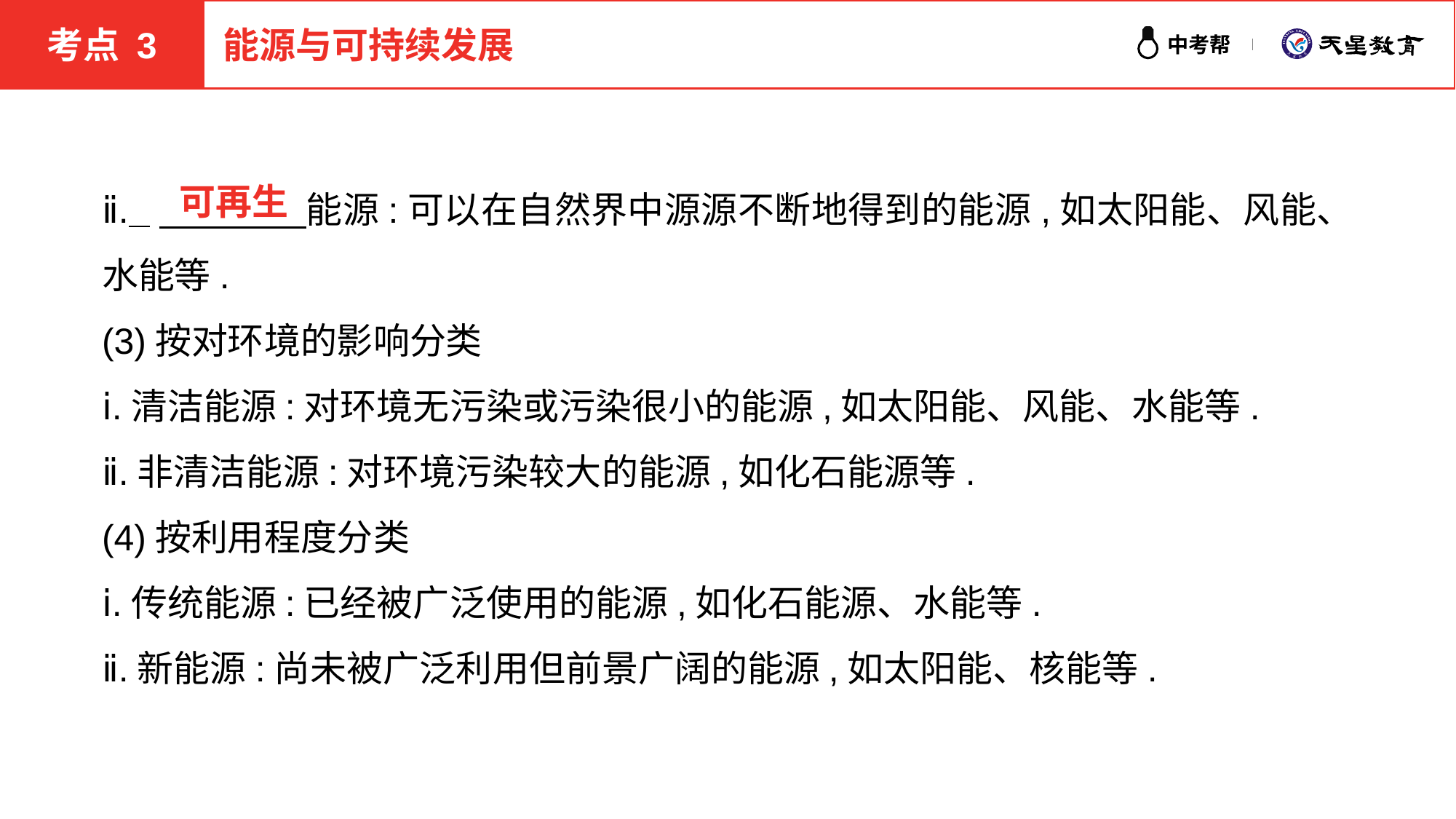

考点 3
能源与可持续发展
ⅱ.  　　　　能源:可以在自然界中源源不断地得到的能源,如太阳能、风能、水能等.
(3)按对环境的影响分类
ⅰ.清洁能源:对环境无污染或污染很小的能源,如太阳能、风能、水能等.
ⅱ.非清洁能源:对环境污染较大的能源,如化石能源等.
(4)按利用程度分类
ⅰ.传统能源:已经被广泛使用的能源,如化石能源、水能等.
ⅱ.新能源:尚未被广泛利用但前景广阔的能源,如太阳能、核能等.
可再生